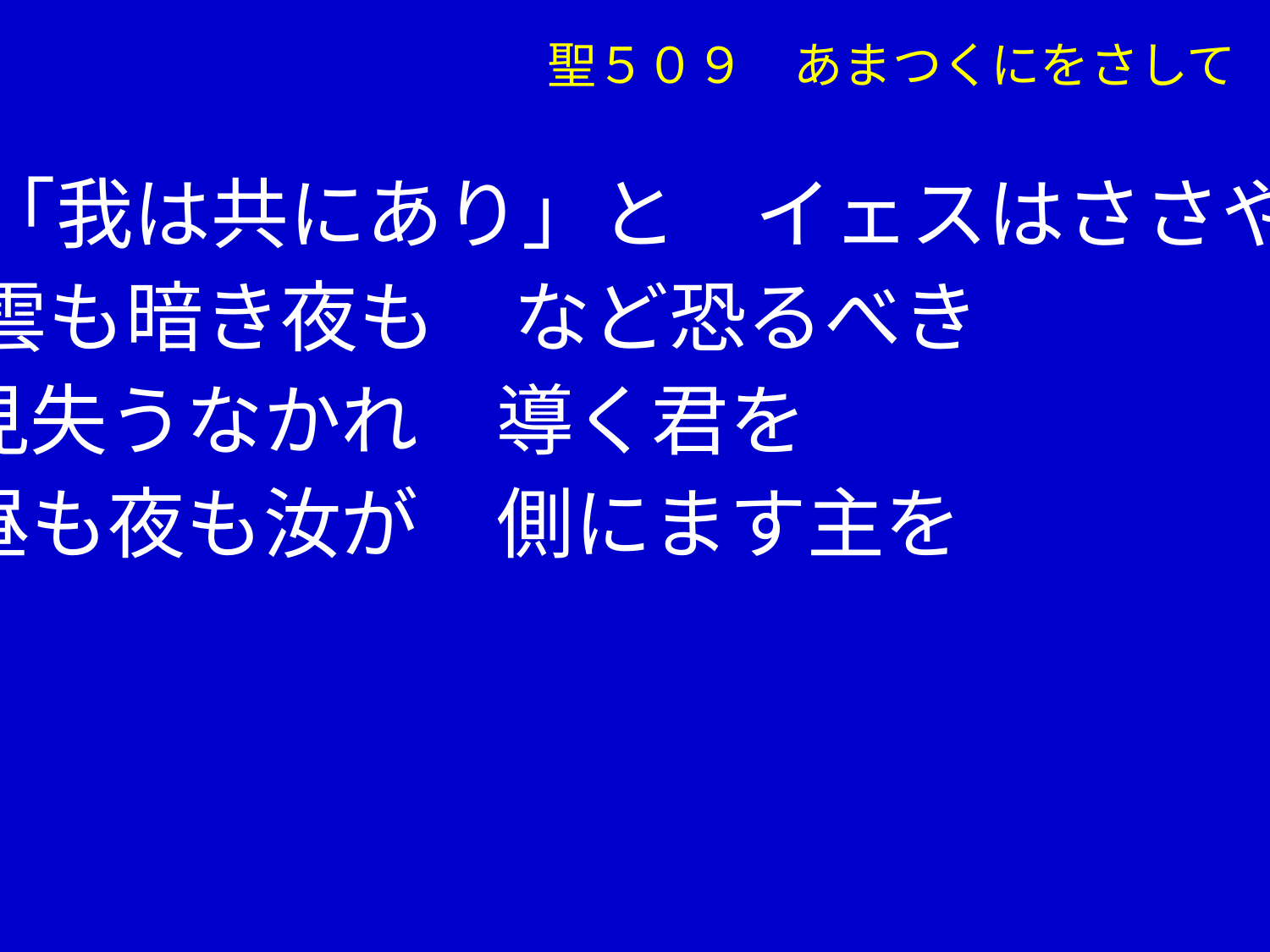

聖５０９　あまつくにをさして
　③「我は共にあり」と　イェスはささやく
　    雲も暗き夜も　など恐るべき
　   見失うなかれ　導く君を
　   昼も夜も汝が　側にます主を